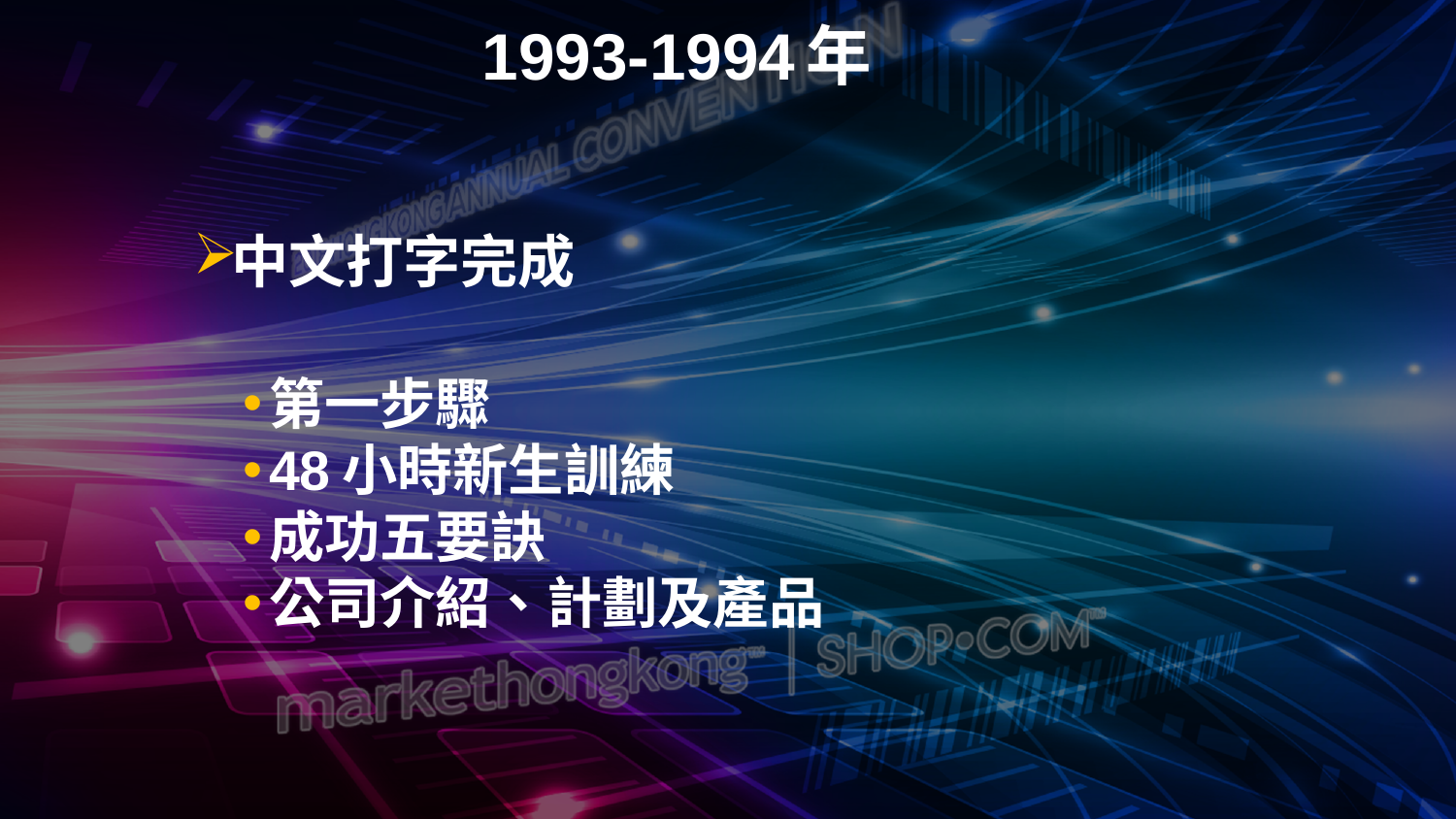

# 1993-1994年
中文打字完成

第一步驟
48小時新生訓練
成功五要訣
公司介紹、計劃及產品